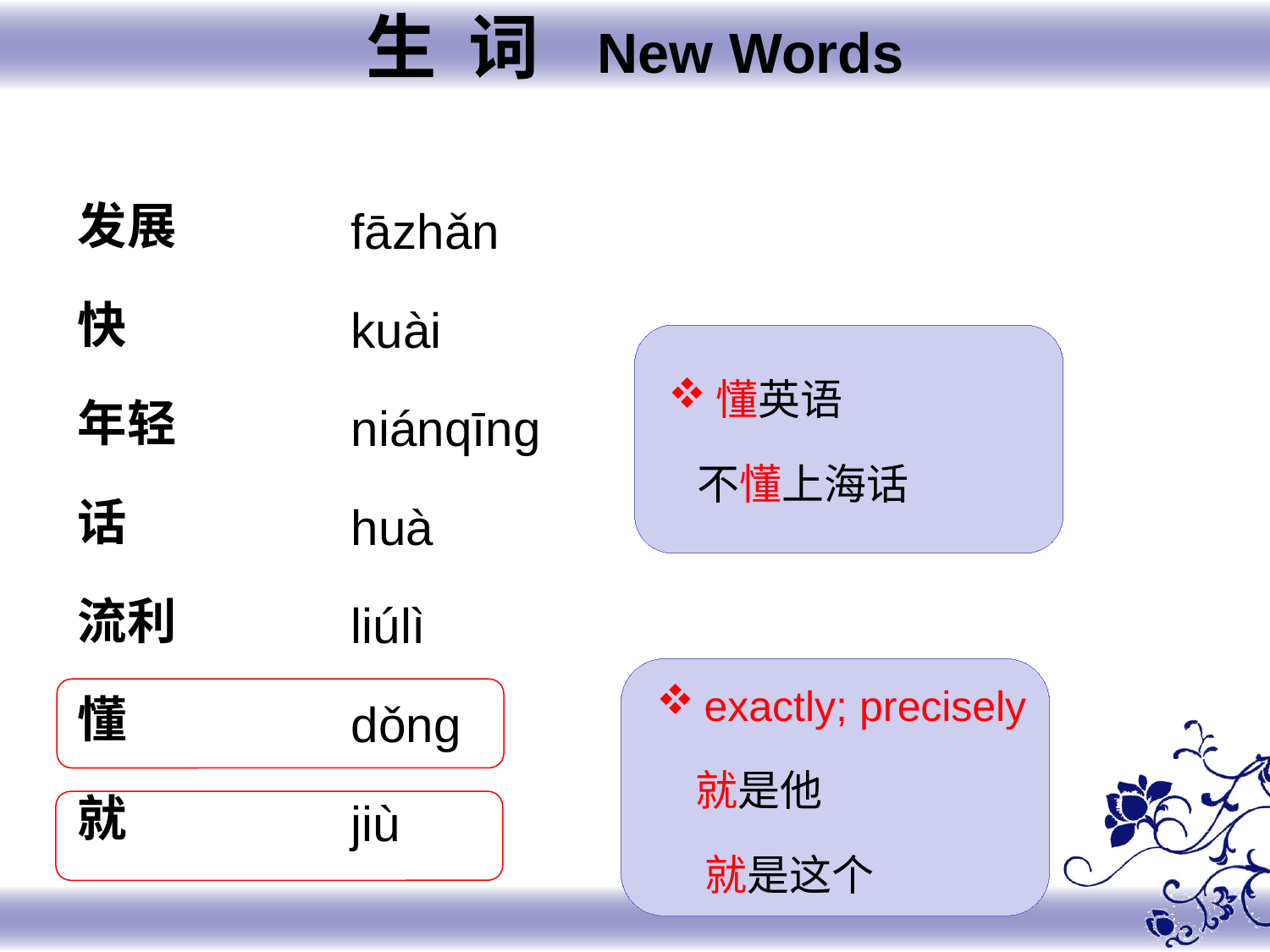

生  词   New Words
发展
快
年轻
话
流利
懂
就
fāzhǎn
kuài
niánqīng
huà
liúlì
dǒnɡ
jiù

懂英语
  不懂上海话
exactly; precisely
   就是他
    就是这个